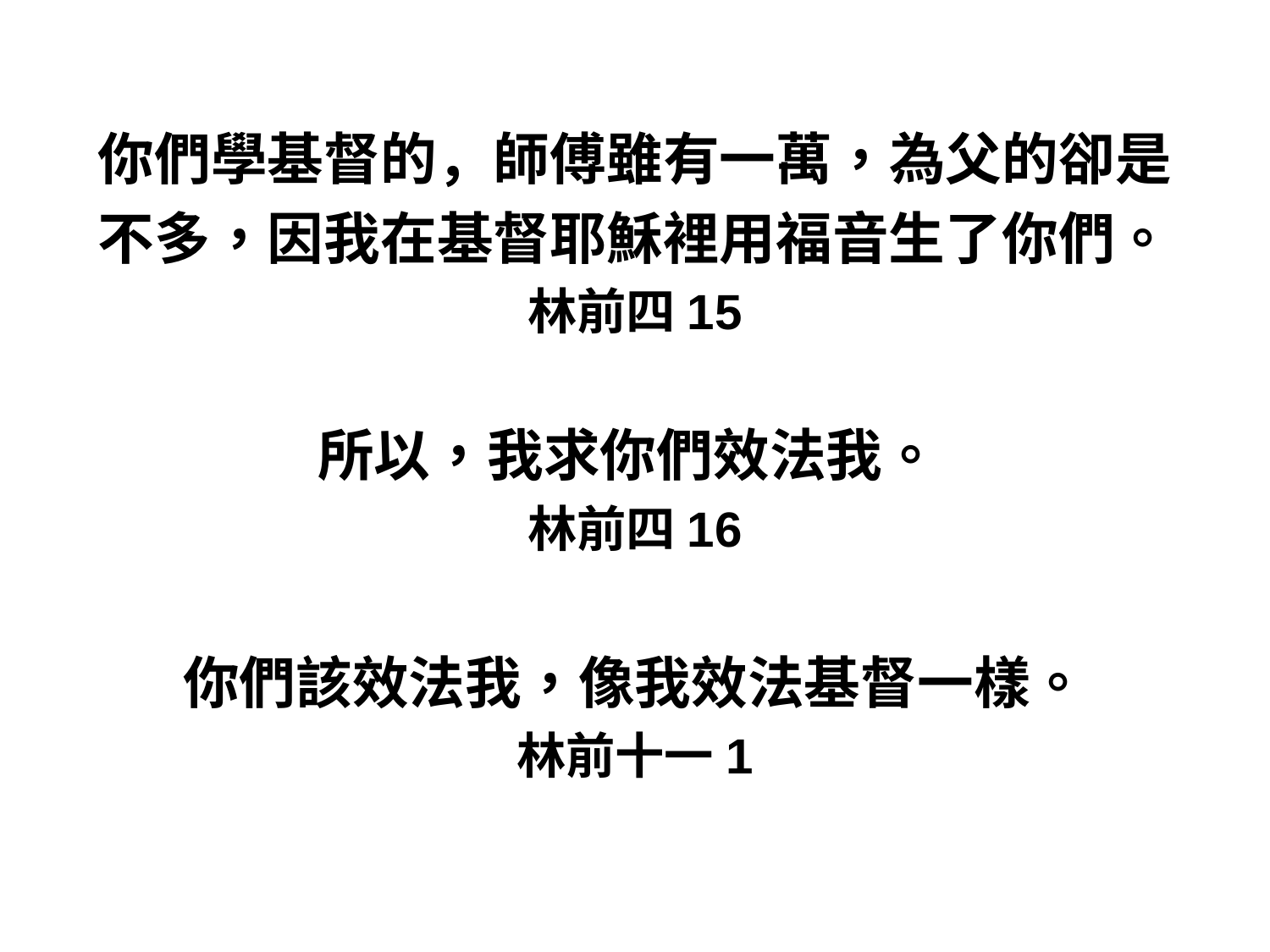

#
你們學基督的，師傅雖有一萬，為父的卻是
不多，因我在基督耶穌裡用福音生了你們。
林前四15

所以，我求你們效法我。
林前四16

你們該效法我，像我效法基督一樣。
林前十一1